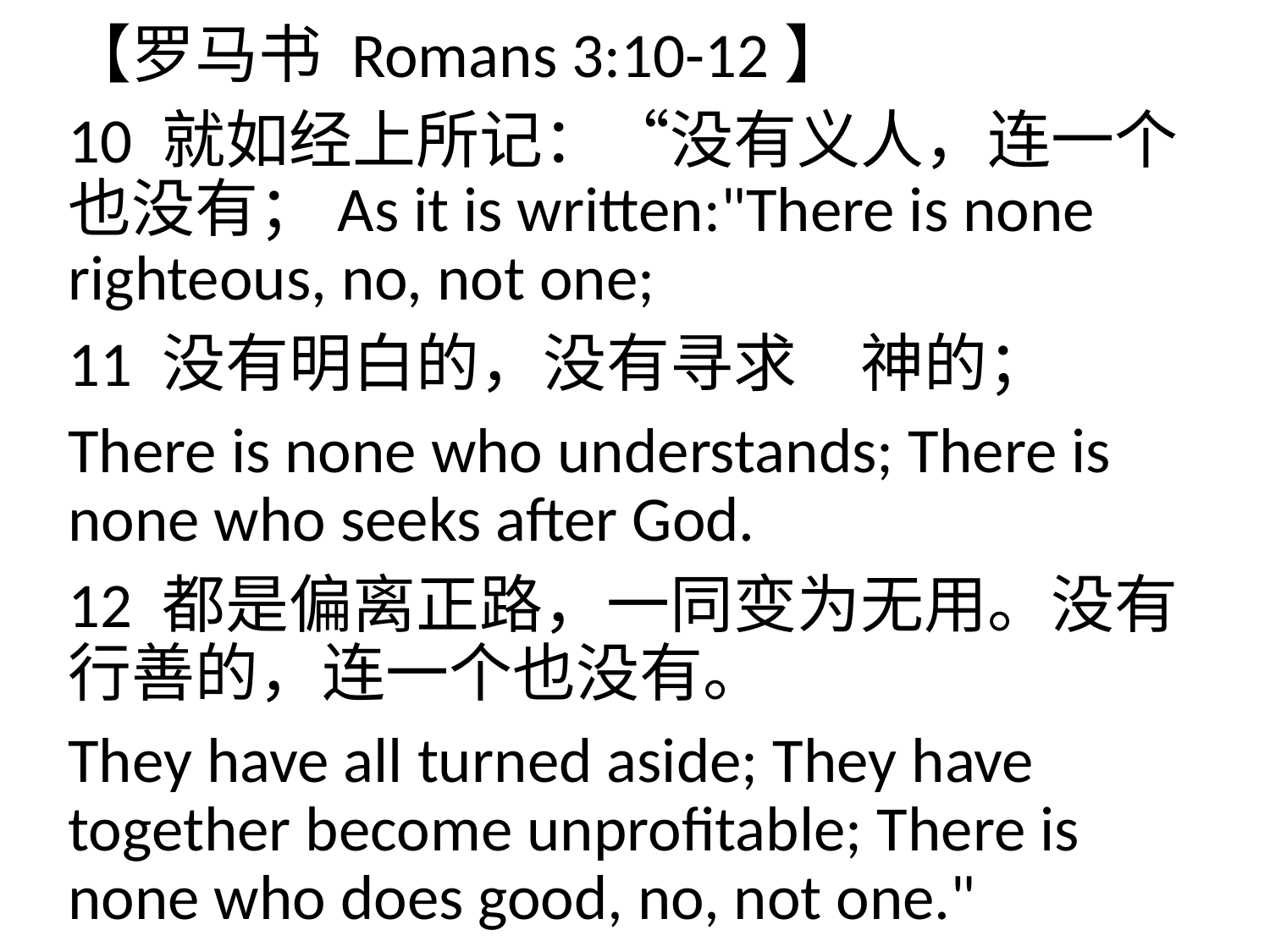

【罗马书 Romans 3:10-12】
10 就如经上所记：“没有义人，连一个也没有；As it is written:"There is none righteous, no, not one;
11 没有明白的，没有寻求　神的；
There is none who understands; There is none who seeks after God.
12 都是偏离正路，一同变为无用。没有行善的，连一个也没有。
They have all turned aside; They have together become unprofitable; There is none who does good, no, not one."